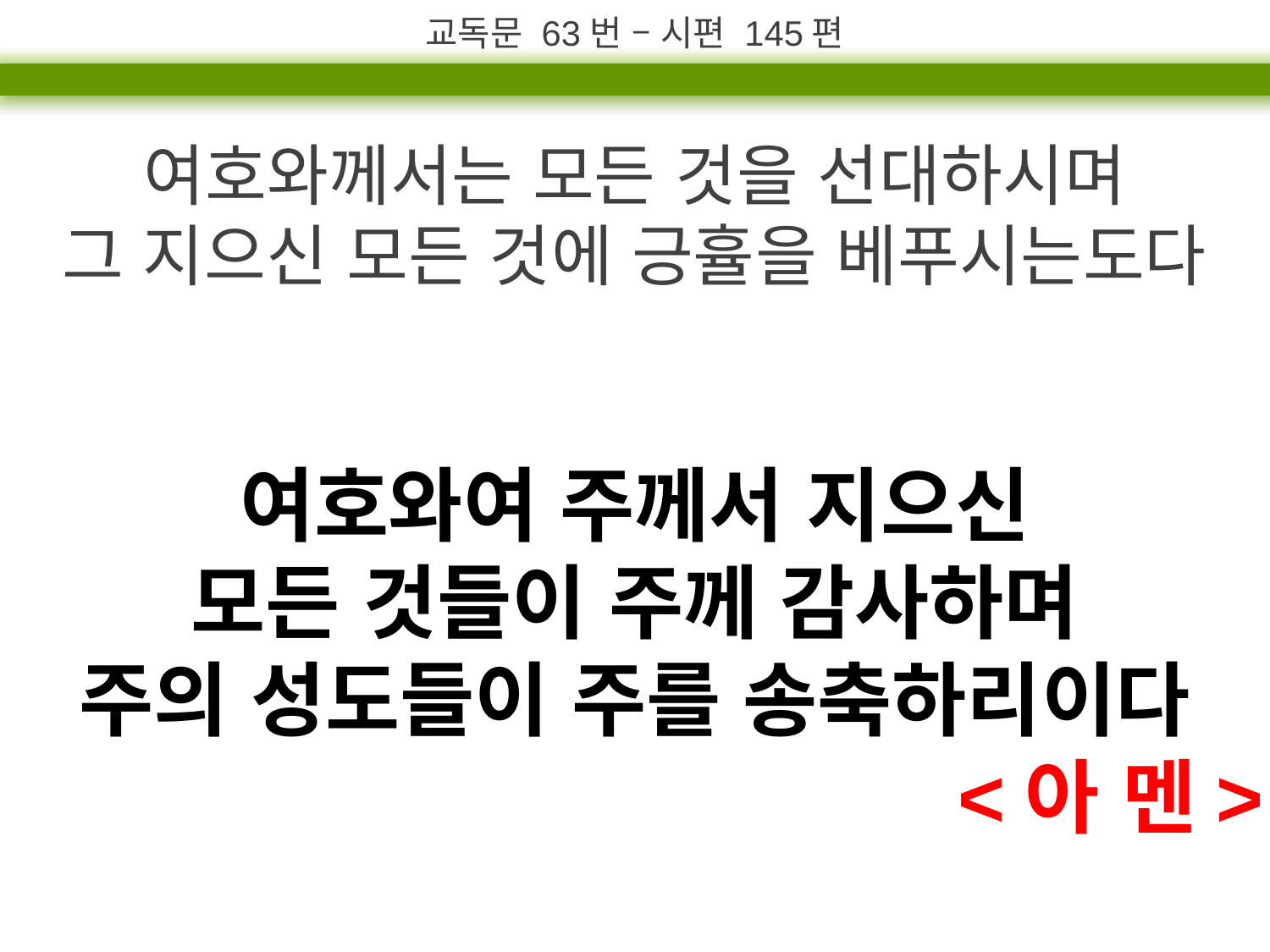

교독문 63번 – 시편 145편

여호와께서는 모든 것을 선대하시며
그 지으신 모든 것에 긍휼을 베푸시는도다
여호와여 주께서 지으신
모든 것들이 주께 감사하며
주의 성도들이 주를 송축하리이다
<아 멘>